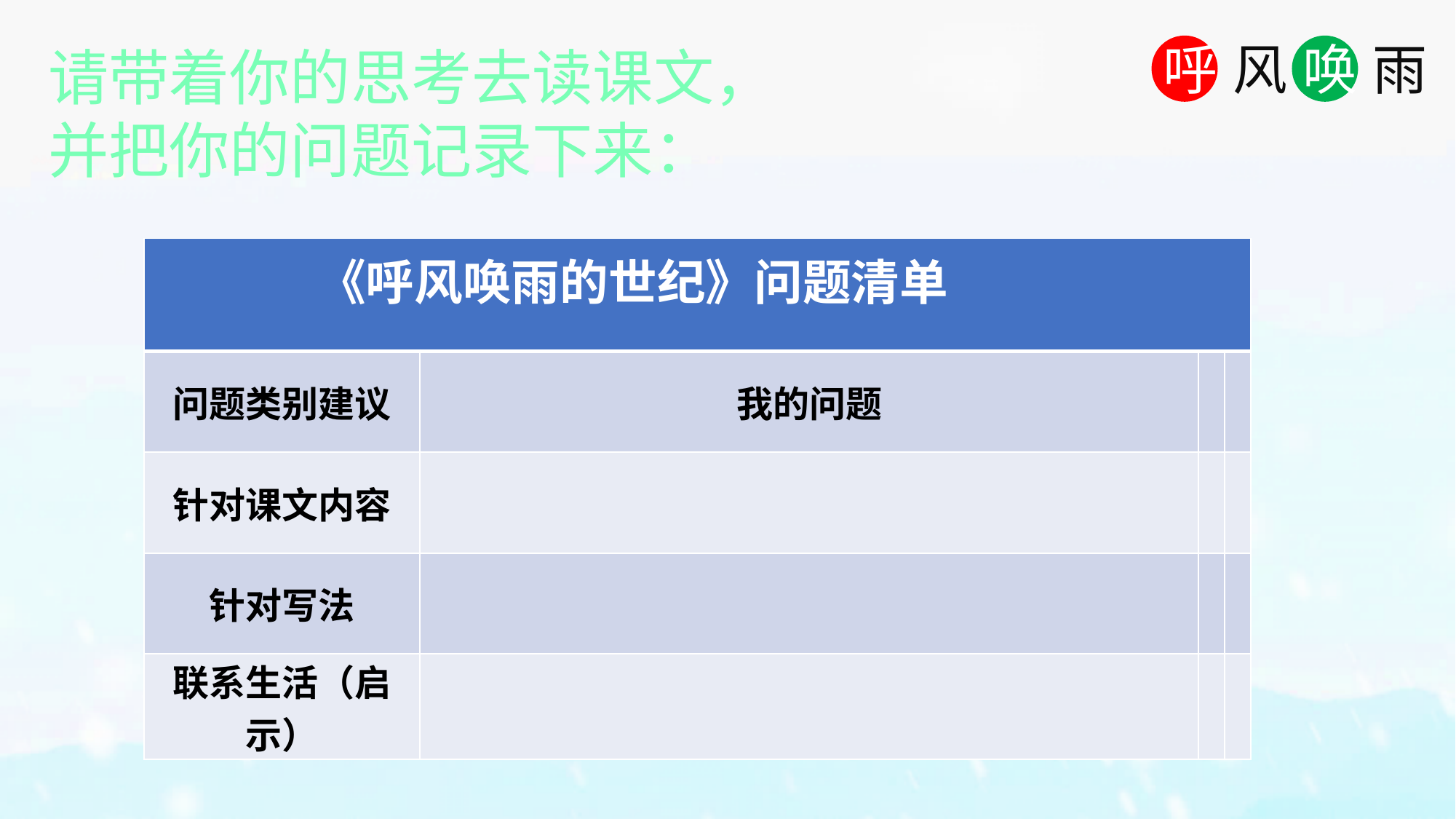

请带着你的思考去读课文，并把你的问题记录下来：
| 《呼风唤雨的世纪》问题清单 |  |  |  |
| --- | --- | --- | --- |
| 问题类别建议 | 我的问题 |  |  |
| 针对课文内容 |  |  |  |
| 针对写法 |  |  |  |
| 联系生活（启示） |  |  |  |